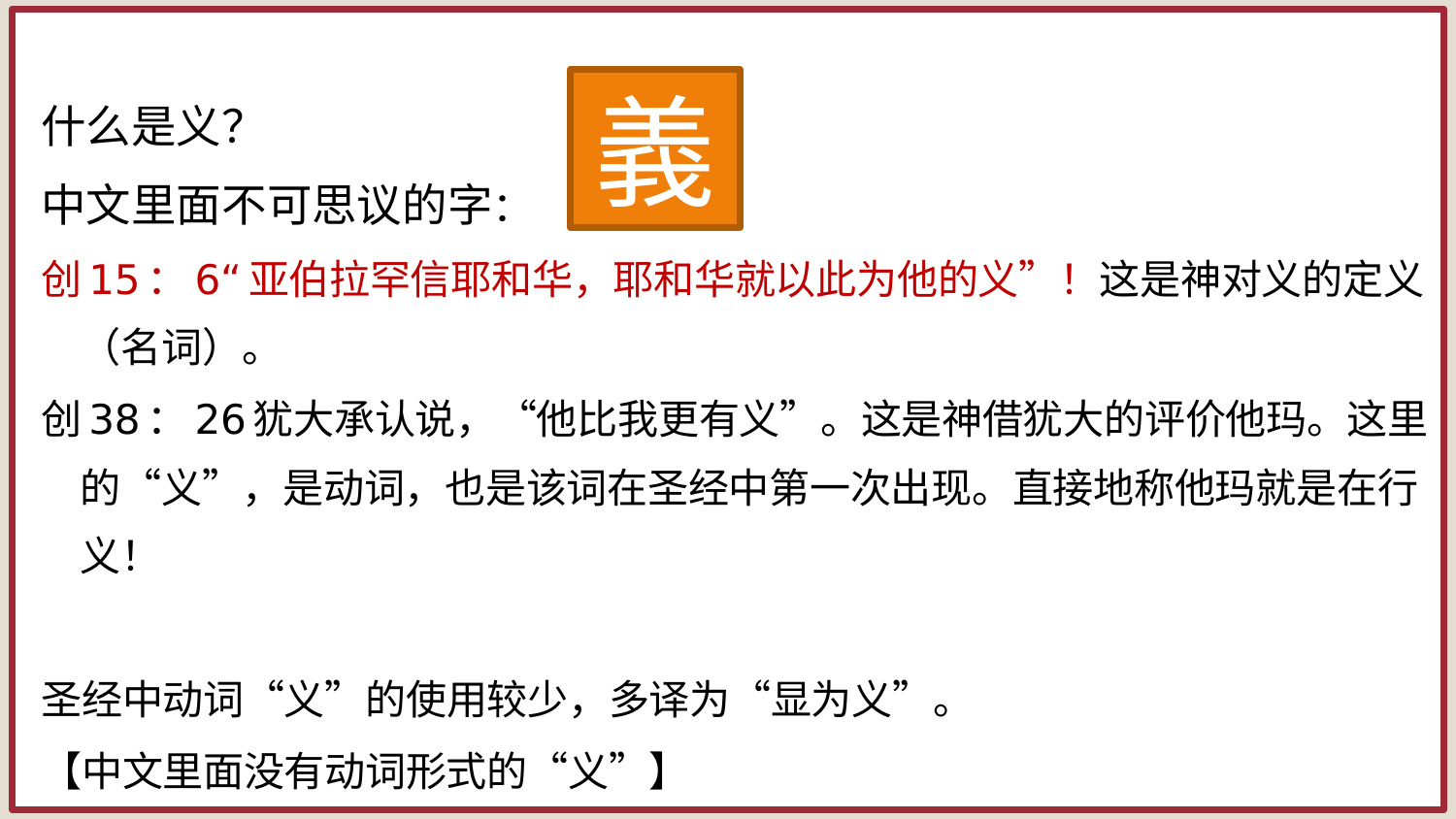

什么是义？
中文里面不可思议的字：
创15：6“亚伯拉罕信耶和华，耶和华就以此为他的义”！这是神对义的定义（名词）。
创38：26犹大承认说，“他比我更有义”。这是神借犹大的评价他玛。这里的“义”，是动词，也是该词在圣经中第一次出现。直接地称他玛就是在行义！

圣经中动词“义”的使用较少，多译为“显为义”。
【中文里面没有动词形式的“义”】

義